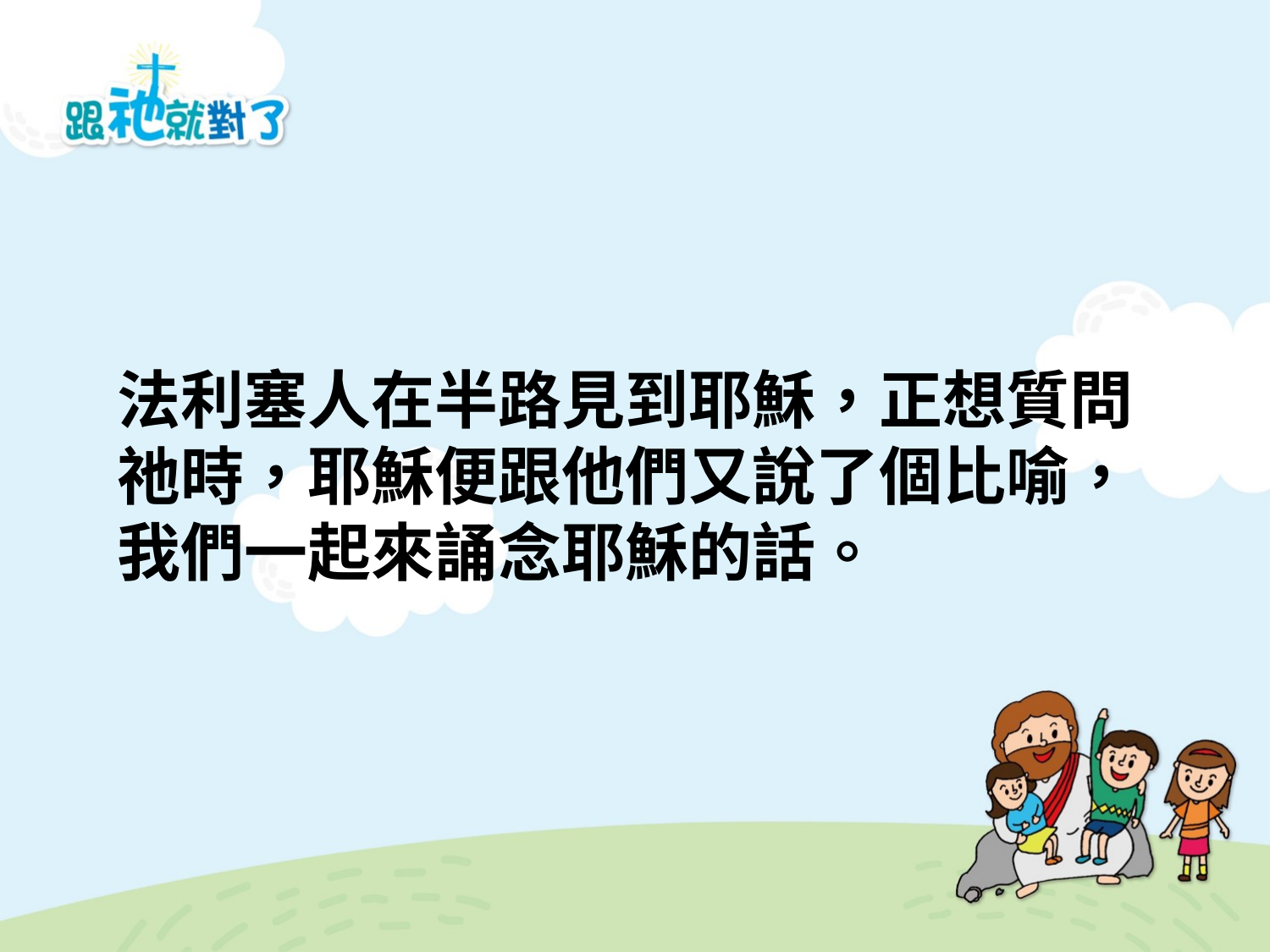

法利塞人在半路見到耶穌，正想質問祂時，耶穌便跟他們又說了個比喻，我們一起來誦念耶穌的話。